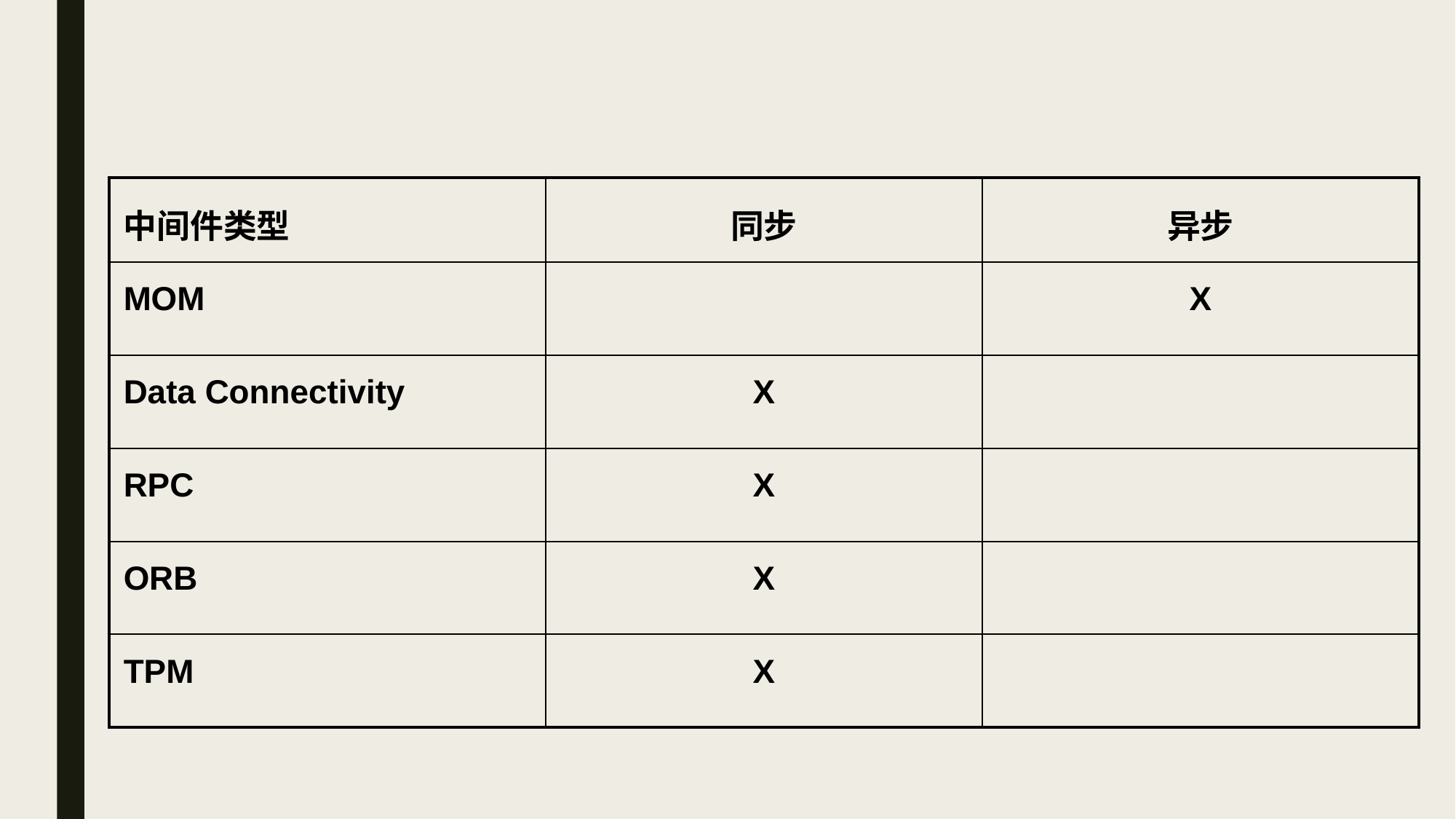

#
| 中间件类型 | 同步 | 异步 |
| --- | --- | --- |
| MOM |  | X |
| Data Connectivity | X |  |
| RPC | X |  |
| ORB | X |  |
| TPM | X |  |
6